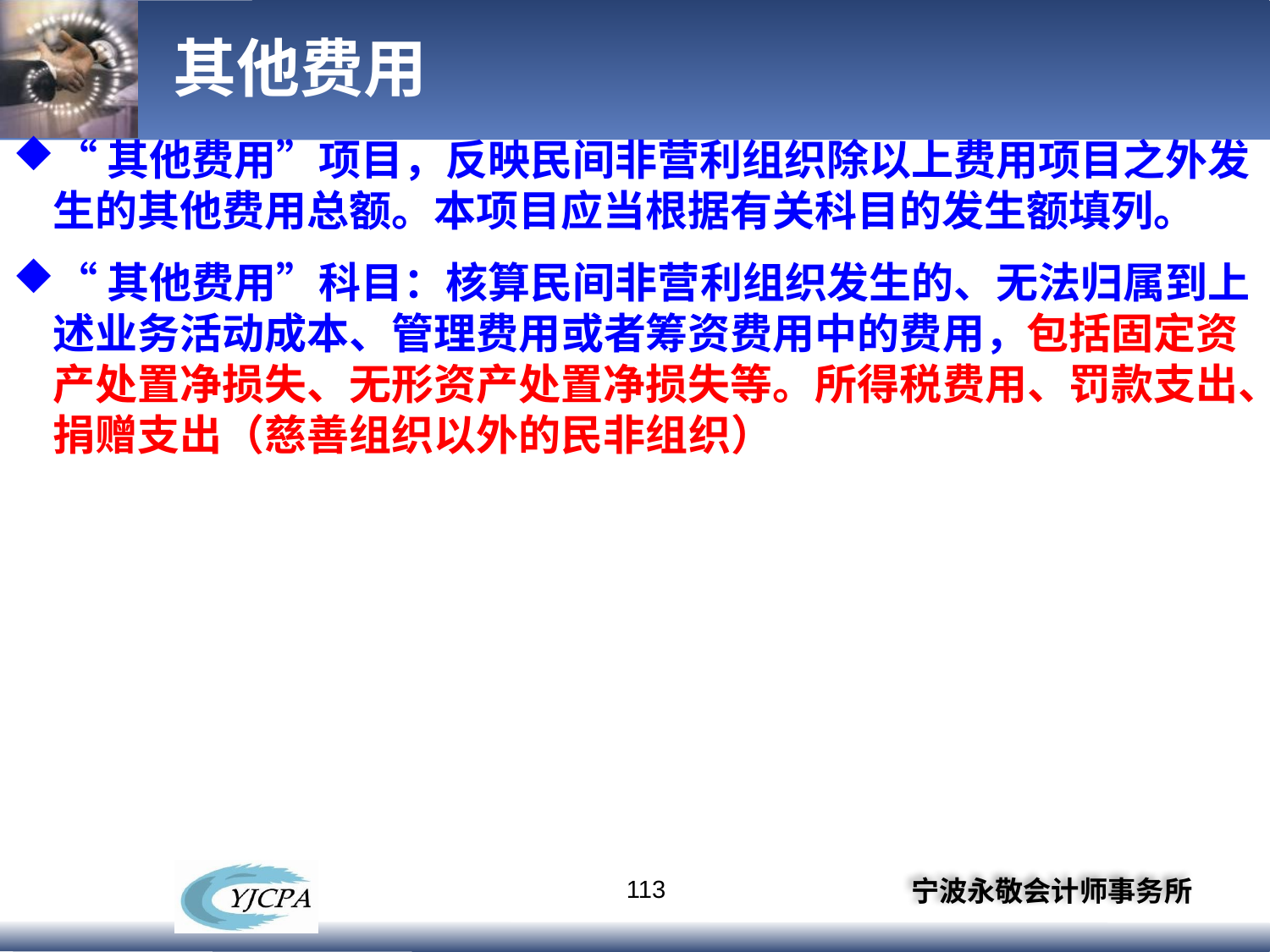

# 其他费用
“其他费用”项目，反映民间非营利组织除以上费用项目之外发生的其他费用总额。本项目应当根据有关科目的发生额填列。
“其他费用”科目：核算民间非营利组织发生的、无法归属到上述业务活动成本、管理费用或者筹资费用中的费用，包括固定资产处置净损失、无形资产处置净损失等。所得税费用、罚款支出、捐赠支出（慈善组织以外的民非组织）